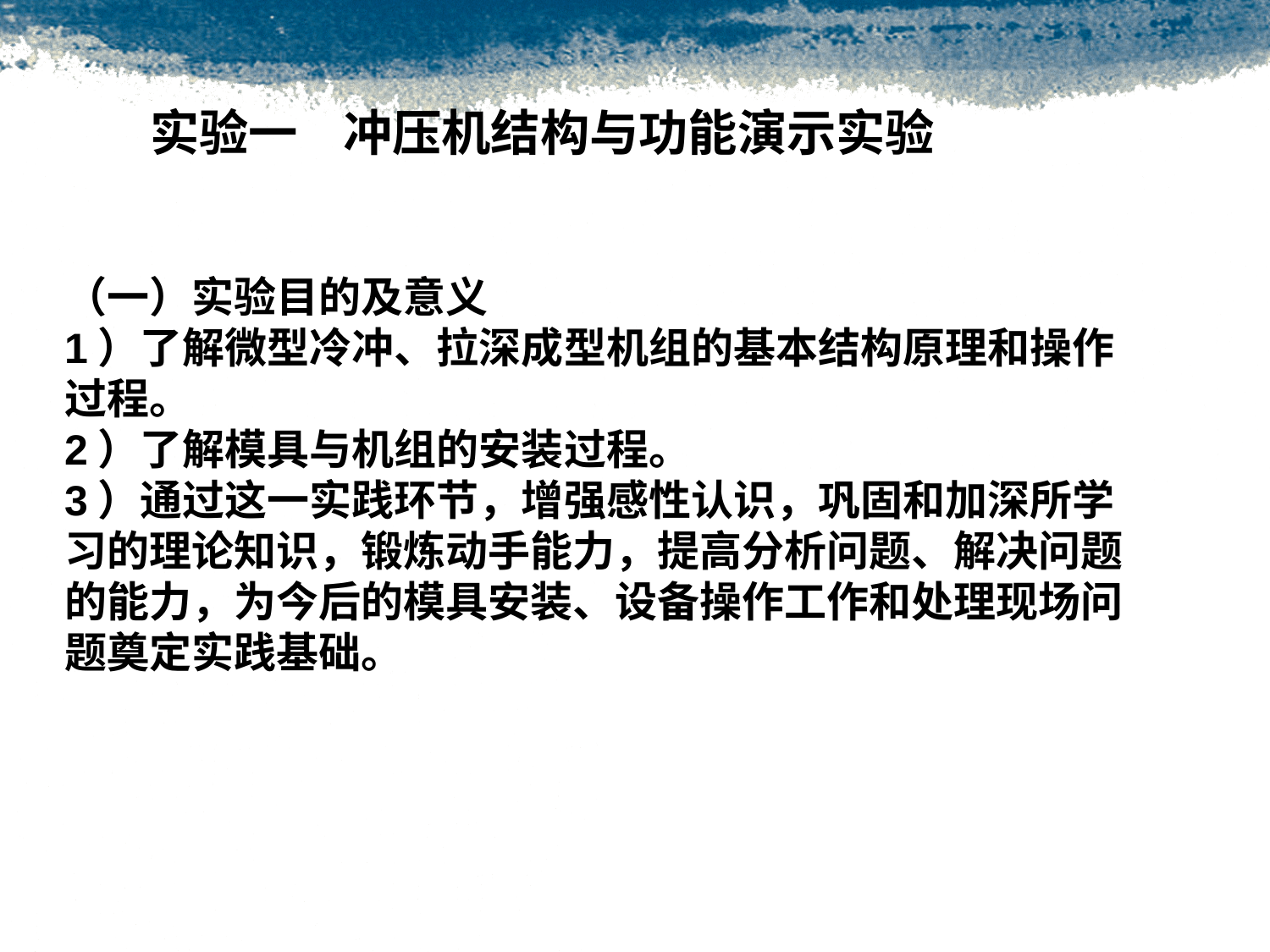

#
实验一    冲压机结构与功能演示实验
（一）实验目的及意义
1）了解微型冷冲、拉深成型机组的基本结构原理和操作过程。
2）了解模具与机组的安装过程。
3）通过这一实践环节，增强感性认识，巩固和加深所学习的理论知识，锻炼动手能力，提高分析问题、解决问题的能力，为今后的模具安装、设备操作工作和处理现场问题奠定实践基础。